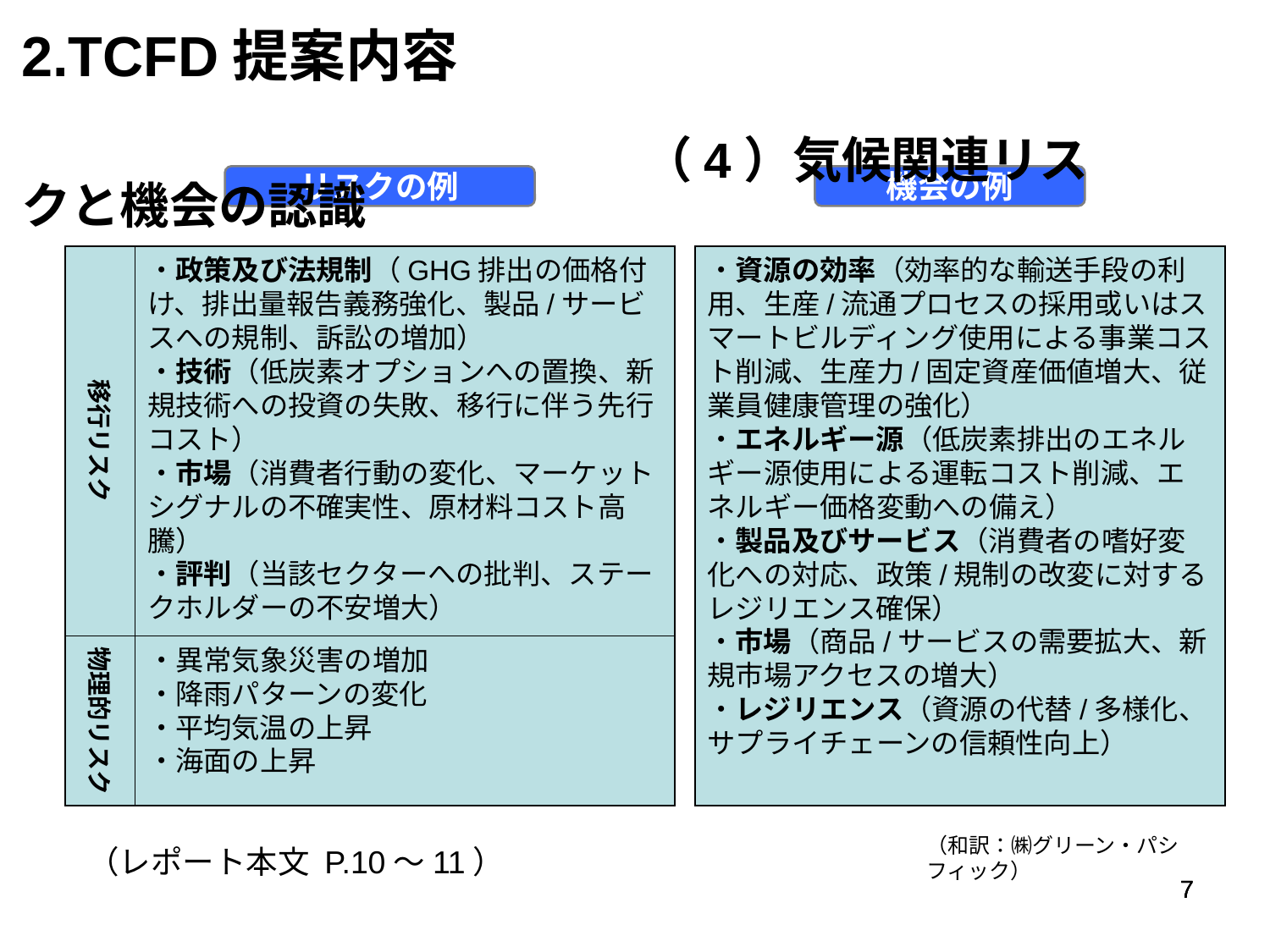

2.TCFD提案内容　　　　　　　　　　　　　　　　　　　　　　　　　　　　　　　　　　　　　　　　　（4）気候関連リスクと機会の認識
リスクの例
機会の例
・政策及び法規制（GHG排出の価格付け、排出量報告義務強化、製品/サービスへの規制、訴訟の増加）
・技術（低炭素オプションへの置換、新規技術への投資の失敗、移行に伴う先行コスト）
・市場（消費者行動の変化、マーケットシグナルの不確実性、原材料コスト高騰）
・評判（当該セクターへの批判、ステークホルダーの不安増大）

移行リスク
・資源の効率（効率的な輸送手段の利用、生産/流通プロセスの採用或いはスマートビルディング使用による事業コスト削減、生産力/固定資産価値増大、従業員健康管理の強化）
・エネルギー源（低炭素排出のエネルギー源使用による運転コスト削減、エネルギー価格変動への備え）
・製品及びサービス（消費者の嗜好変化への対応、政策/規制の改変に対するレジリエンス確保）
・市場（商品/サービスの需要拡大、新規市場アクセスの増大）
・レジリエンス（資源の代替/多様化、サプライチェーンの信頼性向上）
物理的リスク
・異常気象災害の増加
・降雨パターンの変化
・平均気温の上昇
・海面の上昇
（和訳：㈱グリーン・パシフィック）
（レポート本文 P.10～11）
7
7
7